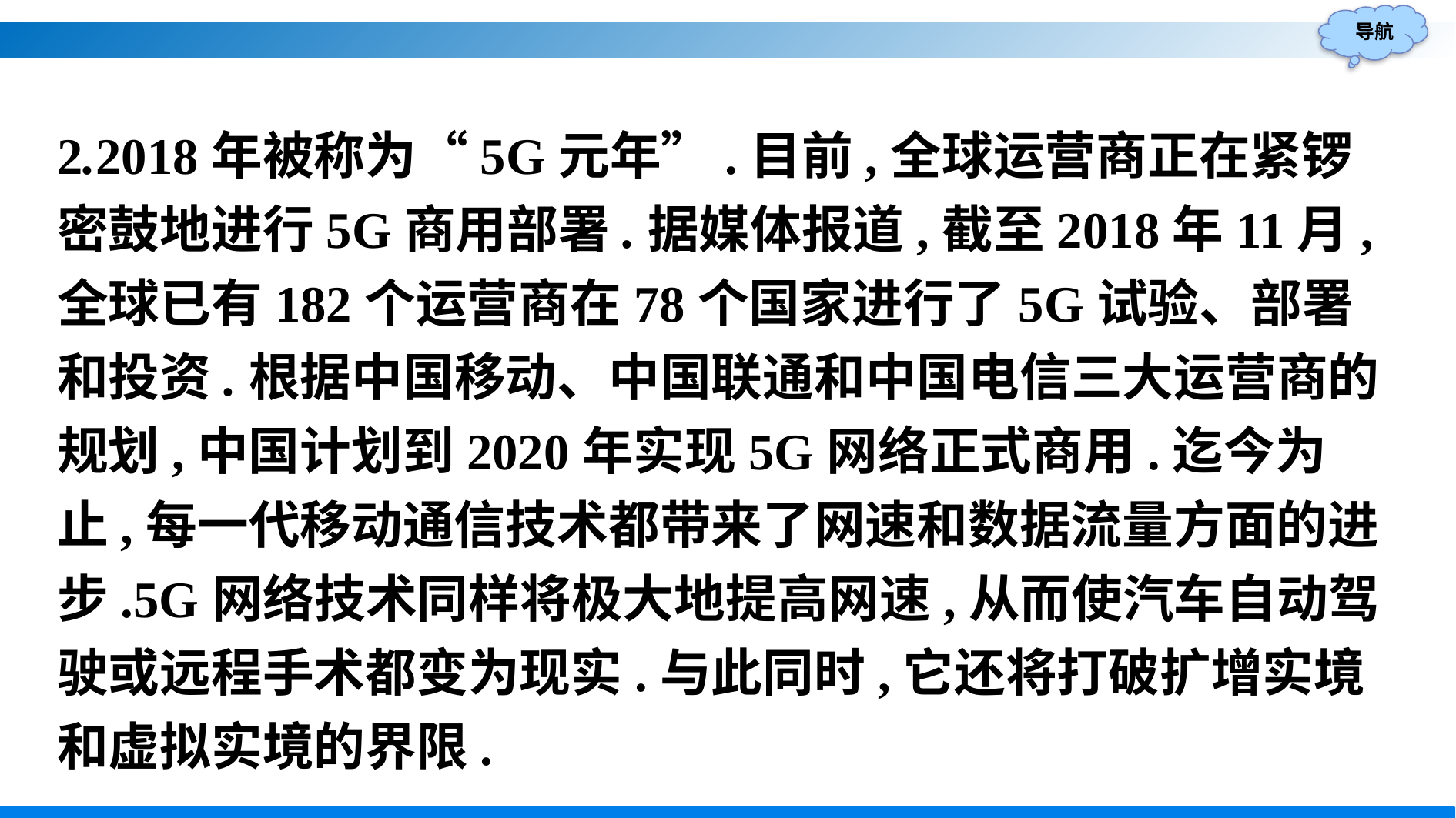

2.2018年被称为“5G元年”.目前,全球运营商正在紧锣密鼓地进行5G商用部署.据媒体报道,截至2018年11月,全球已有182个运营商在78个国家进行了5G试验、部署和投资.根据中国移动、中国联通和中国电信三大运营商的规划,中国计划到2020年实现5G网络正式商用.迄今为止,每一代移动通信技术都带来了网速和数据流量方面的进步.5G网络技术同样将极大地提高网速,从而使汽车自动驾驶或远程手术都变为现实.与此同时,它还将打破扩增实境和虚拟实境的界限.